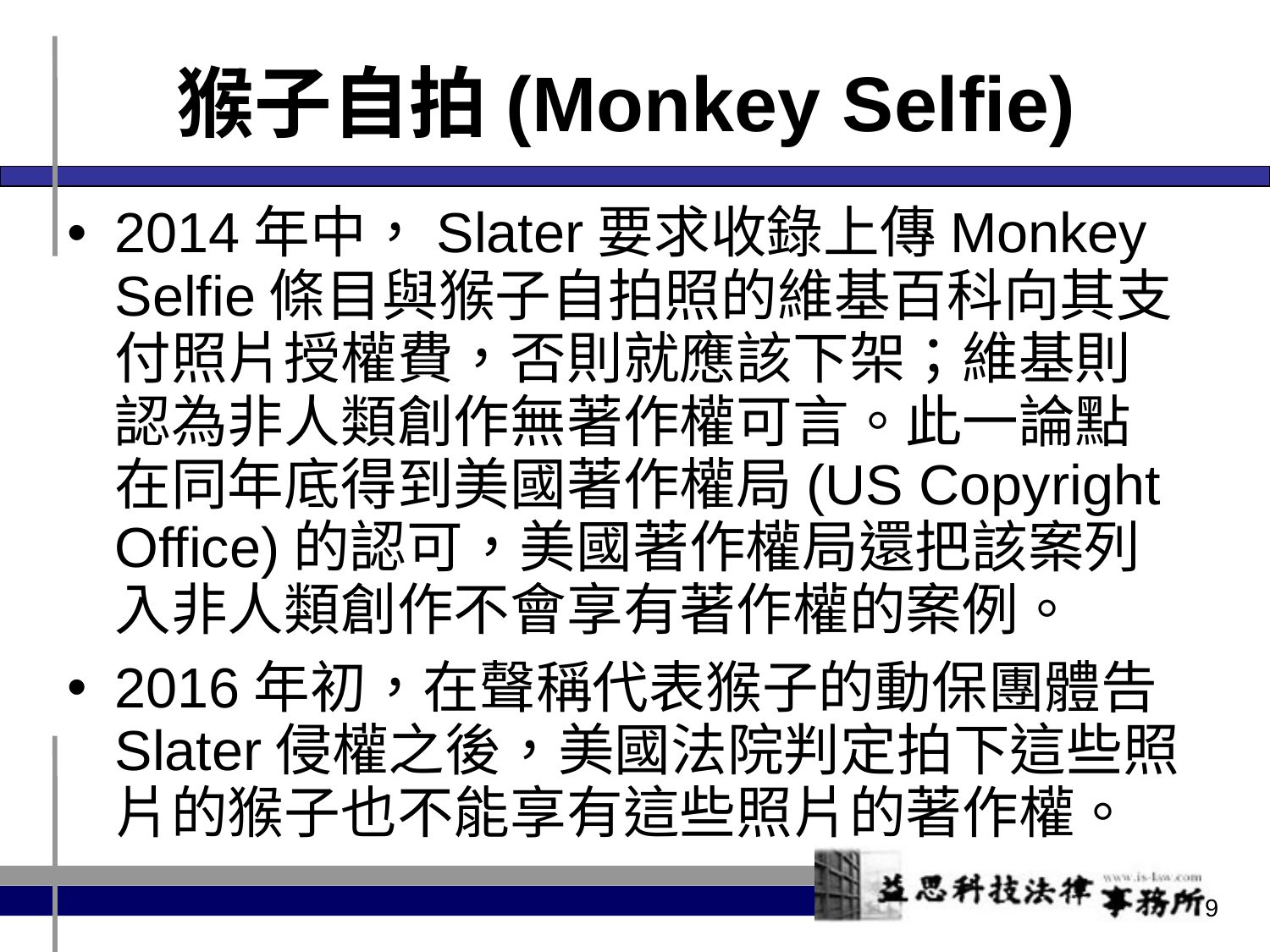

# 猴子自拍(Monkey Selfie)
2014年中，Slater要求收錄上傳Monkey Selfie條目與猴子自拍照的維基百科向其支付照片授權費，否則就應該下架；維基則認為非人類創作無著作權可言。此一論點在同年底得到美國著作權局(US Copyright Office)的認可，美國著作權局還把該案列入非人類創作不會享有著作權的案例。
2016年初，在聲稱代表猴子的動保團體告Slater侵權之後，美國法院判定拍下這些照片的猴子也不能享有這些照片的著作權。
9